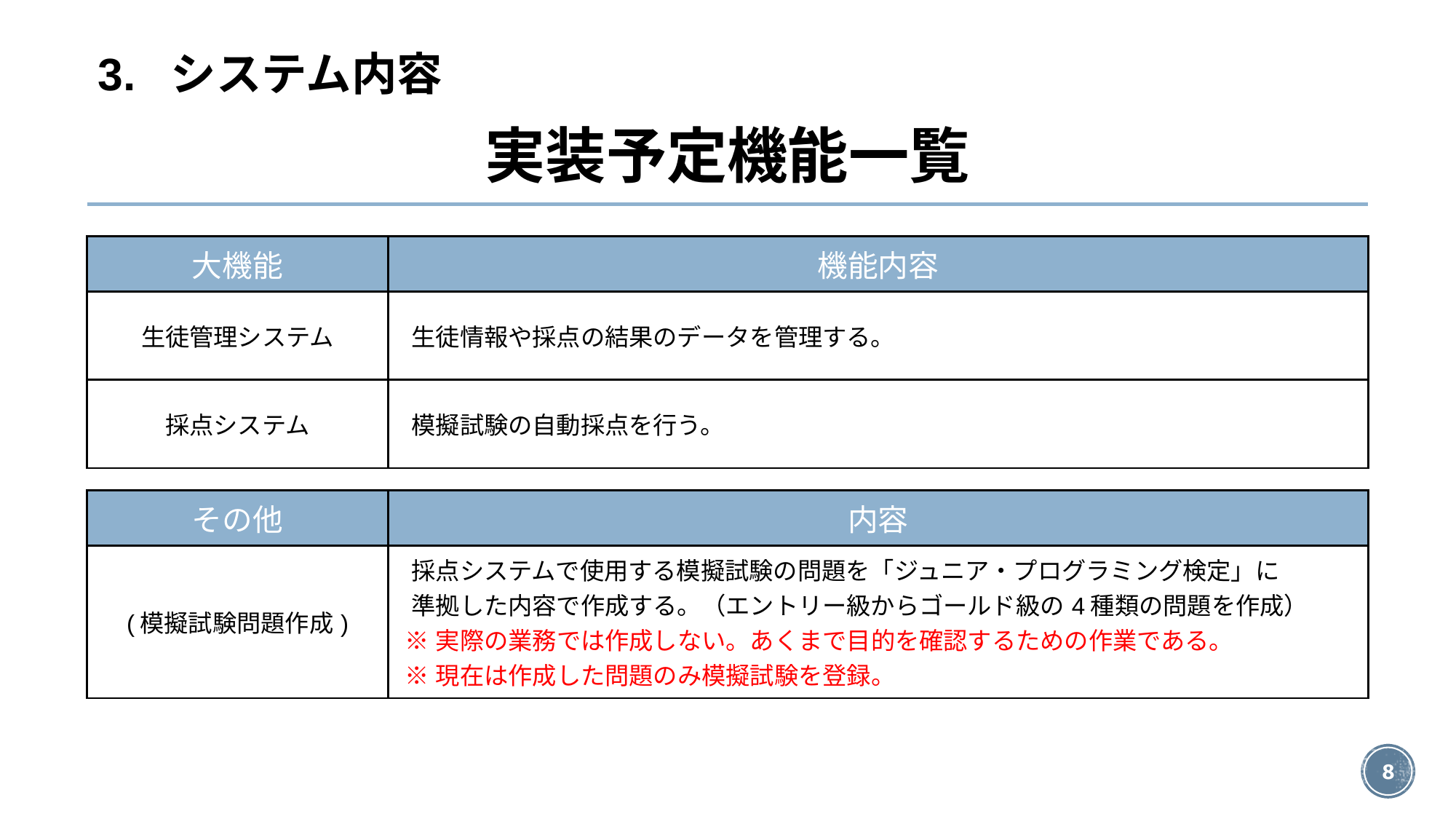

3.  システム内容
# 実装予定機能一覧
| 大機能 | 機能内容 |
| --- | --- |
| 生徒管理システム | 生徒情報や採点の結果のデータを管理する。 |
| 採点システム | 模擬試験の自動採点を行う。 |
| その他 | 内容 |
| --- | --- |
| (模擬試験問題作成) | 採点システムで使用する模擬試験の問題を「ジュニア・プログラミング検定」に 準拠した内容で作成する。（エントリー級からゴールド級の4種類の問題を作成） ※実際の業務では作成しない。あくまで目的を確認するための作業である。 ※現在は作成した問題のみ模擬試験を登録。 |

8